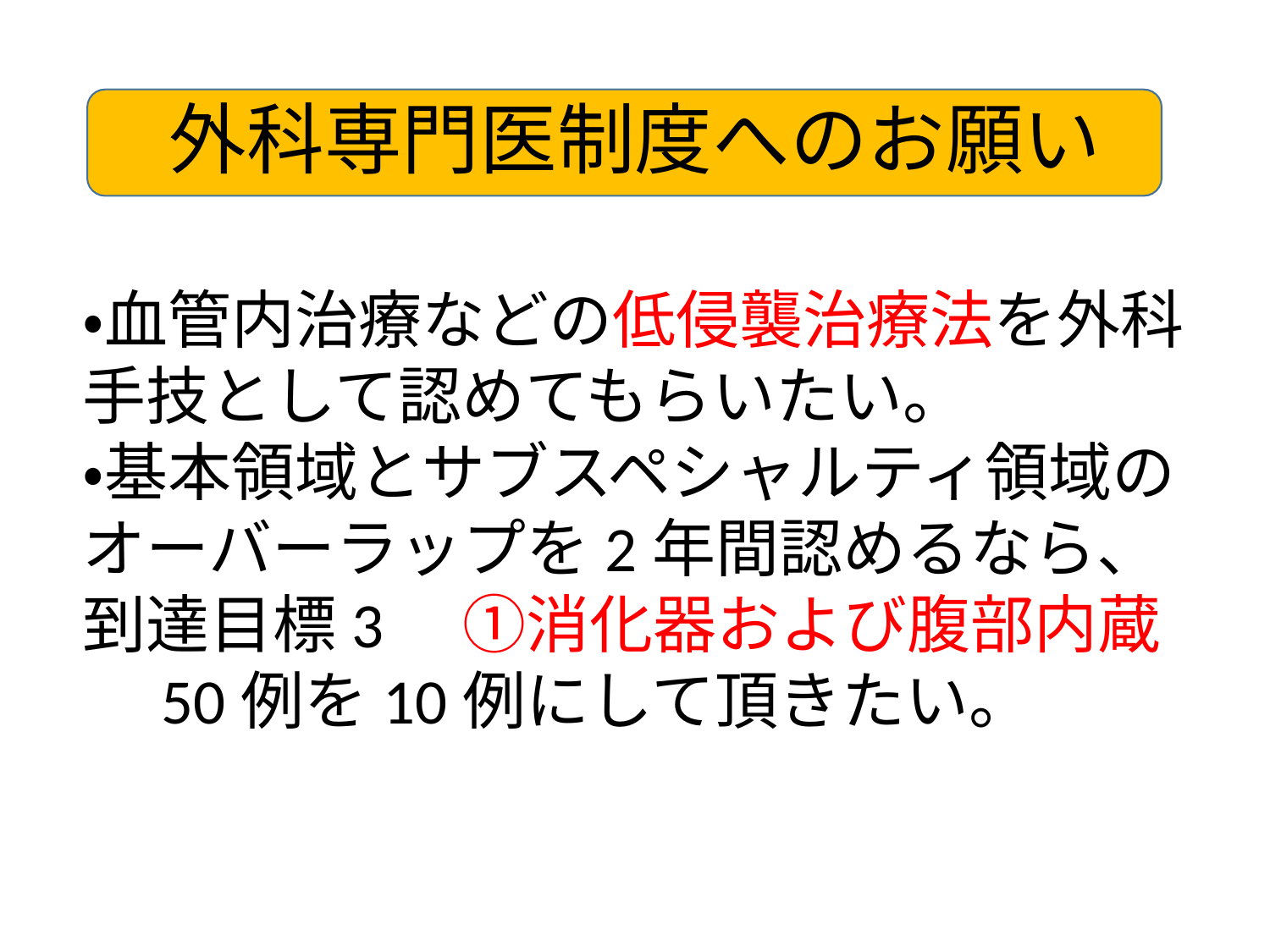

# 外科専門医制度へのお願い

・血管内治療などの低侵襲治療法を外科手技として認めてもらいたい。
・基本領域とサブスペシャルティ領域のオーバーラップを2年間認めるなら、到達目標3　①消化器および腹部内蔵　50例を10例にして頂きたい。